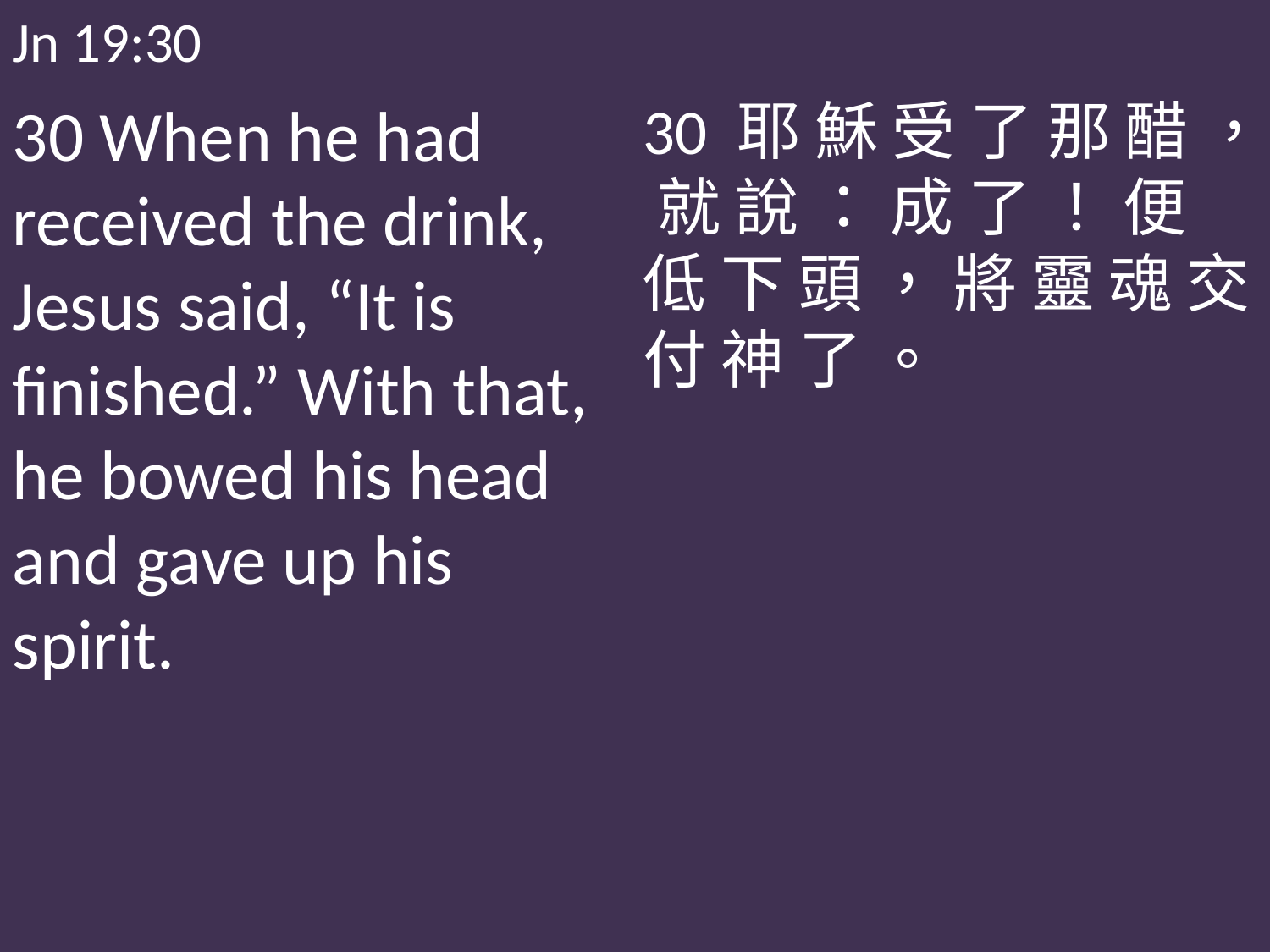

Jn 19:30
30 When he had received the drink, Jesus said, “It is finished.” With that, he bowed his head and gave up his spirit.
30 耶 穌 受 了 那 醋 ， 就 說 ： 成 了 ！ 便 低 下 頭 ， 將 靈 魂 交 付 神 了 。